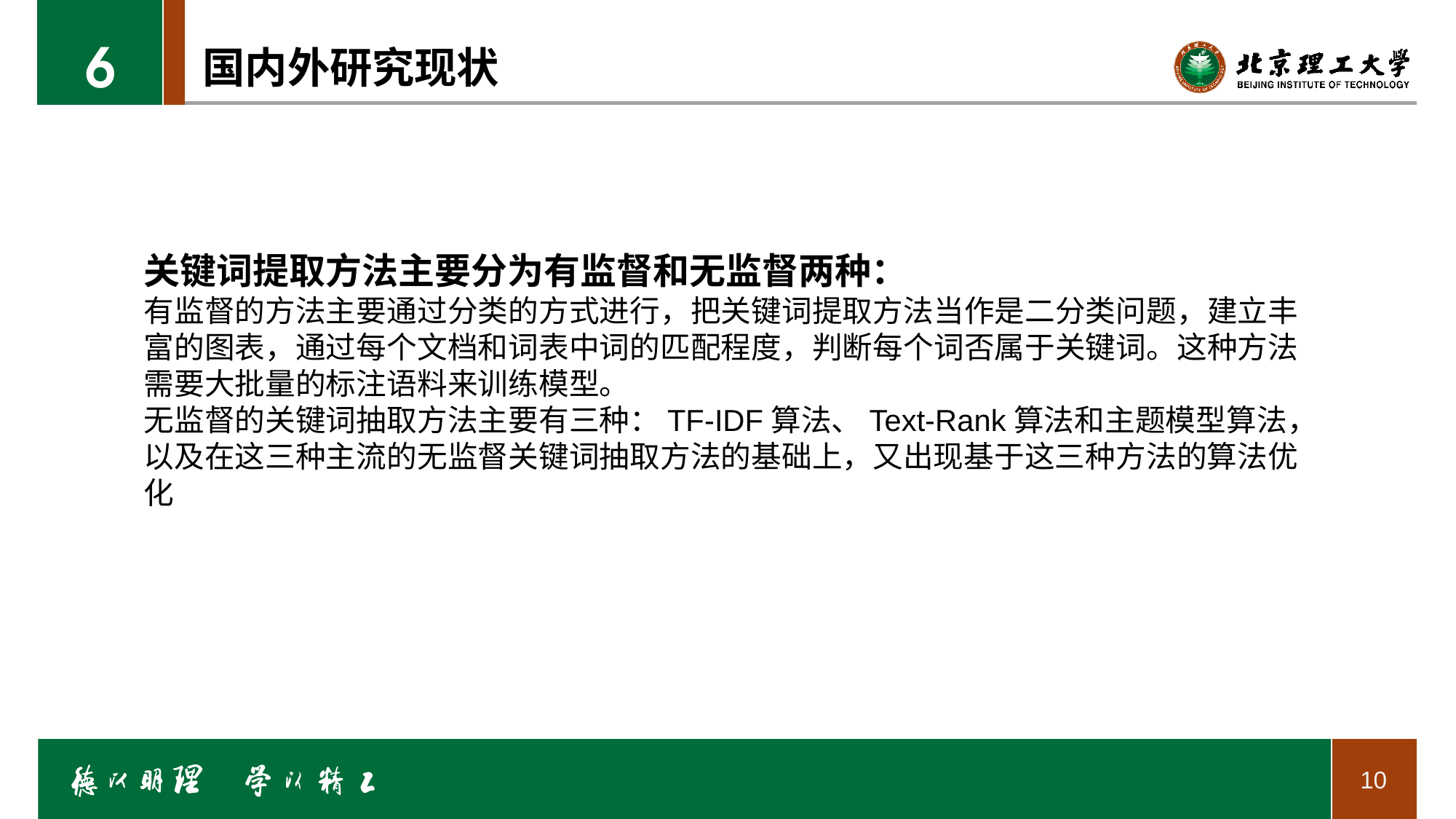

6
# 国内外研究现状
关键词提取方法主要分为有监督和无监督两种：
有监督的方法主要通过分类的方式进行，把关键词提取方法当作是二分类问题，建立丰富的图表，通过每个文档和词表中词的匹配程度，判断每个词否属于关键词。这种方法需要大批量的标注语料来训练模型。
无监督的关键词抽取方法主要有三种：TF-IDF算法、Text-Rank算法和主题模型算法，以及在这三种主流的无监督关键词抽取方法的基础上，又出现基于这三种方法的算法优化